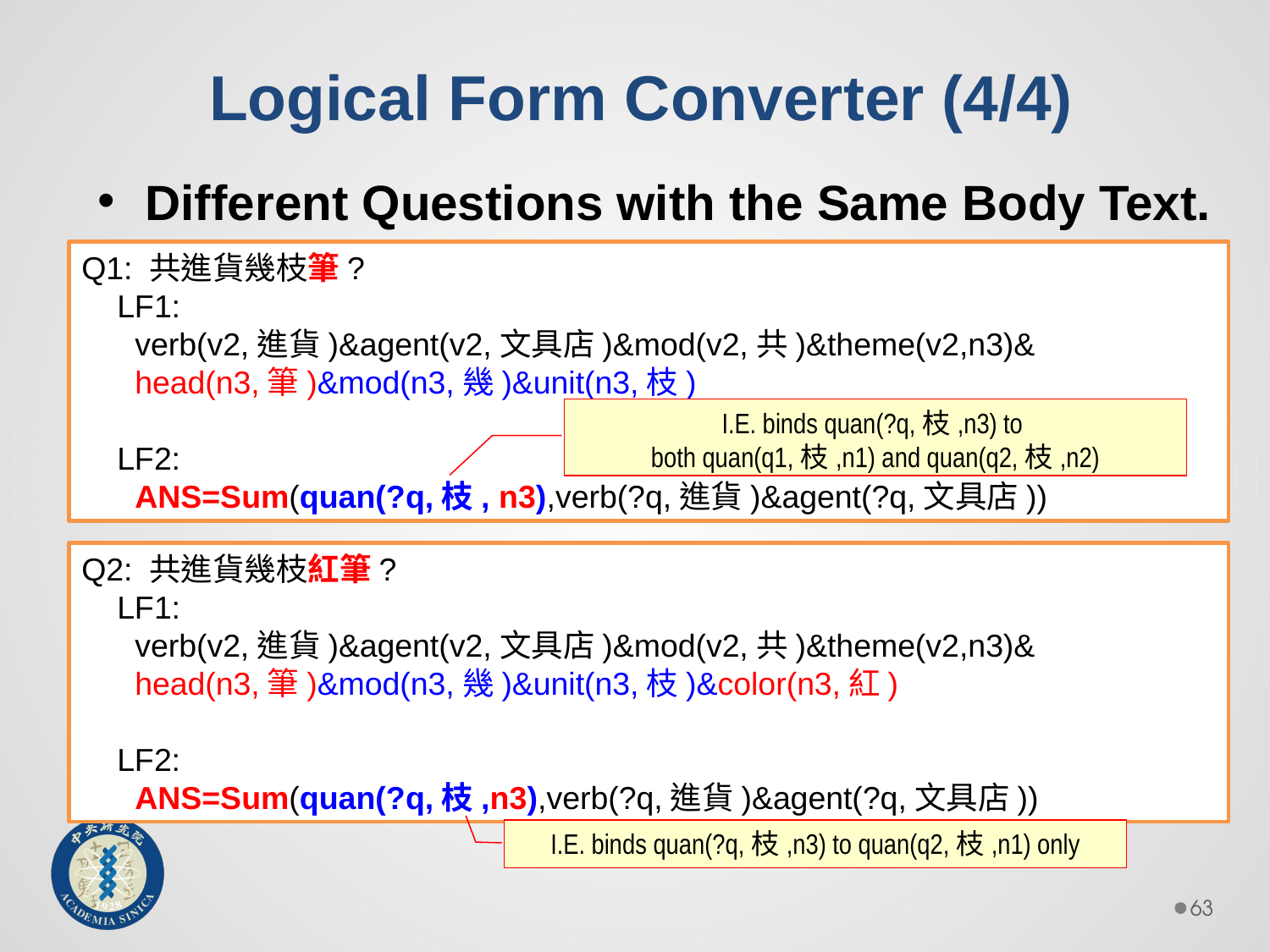

Logical Form Converter (4/4)
Different Questions with the Same Body Text.

Q1: 共進貨幾枝筆?
    LF1:
      verb(v2,進貨)&agent(v2,文具店)&mod(v2,共)&theme(v2,n3)&
      head(n3,筆)&mod(n3,幾)&unit(n3,枝)
    LF2:
      ANS=Sum(quan(?q,枝, n3),verb(?q,進貨)&agent(?q,文具店))
I.E. binds quan(?q,枝,n3) to
both quan(q1,枝,n1) and quan(q2,枝,n2)
Q2: 共進貨幾枝紅筆?
    LF1:
      verb(v2,進貨)&agent(v2,文具店)&mod(v2,共)&theme(v2,n3)&
      head(n3,筆)&mod(n3,幾)&unit(n3,枝)&color(n3,紅)
    LF2:
      ANS=Sum(quan(?q,枝,n3),verb(?q,進貨)&agent(?q,文具店))
I.E. binds quan(?q,枝,n3) to quan(q2,枝,n1) only
63